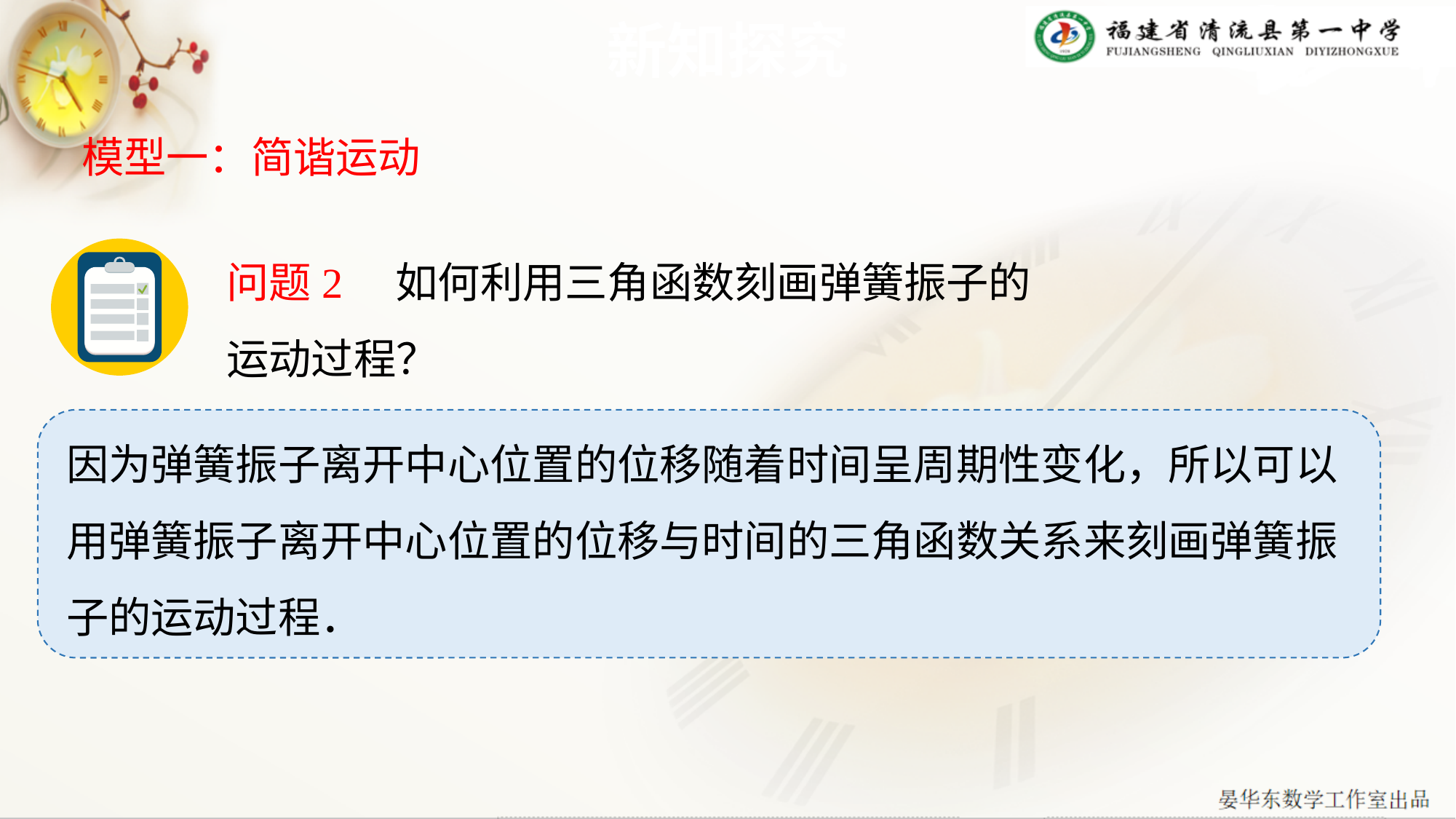

# 新知探究

模型一：简谐运动

问题2　如何利用三角函数刻画弹簧振子的运动过程？

因为弹簧振子离开中心位置的位移随着时间呈周期性变化，所以可以用弹簧振子离开中心位置的位移与时间的三角函数关系来刻画弹簧振子的运动过程．